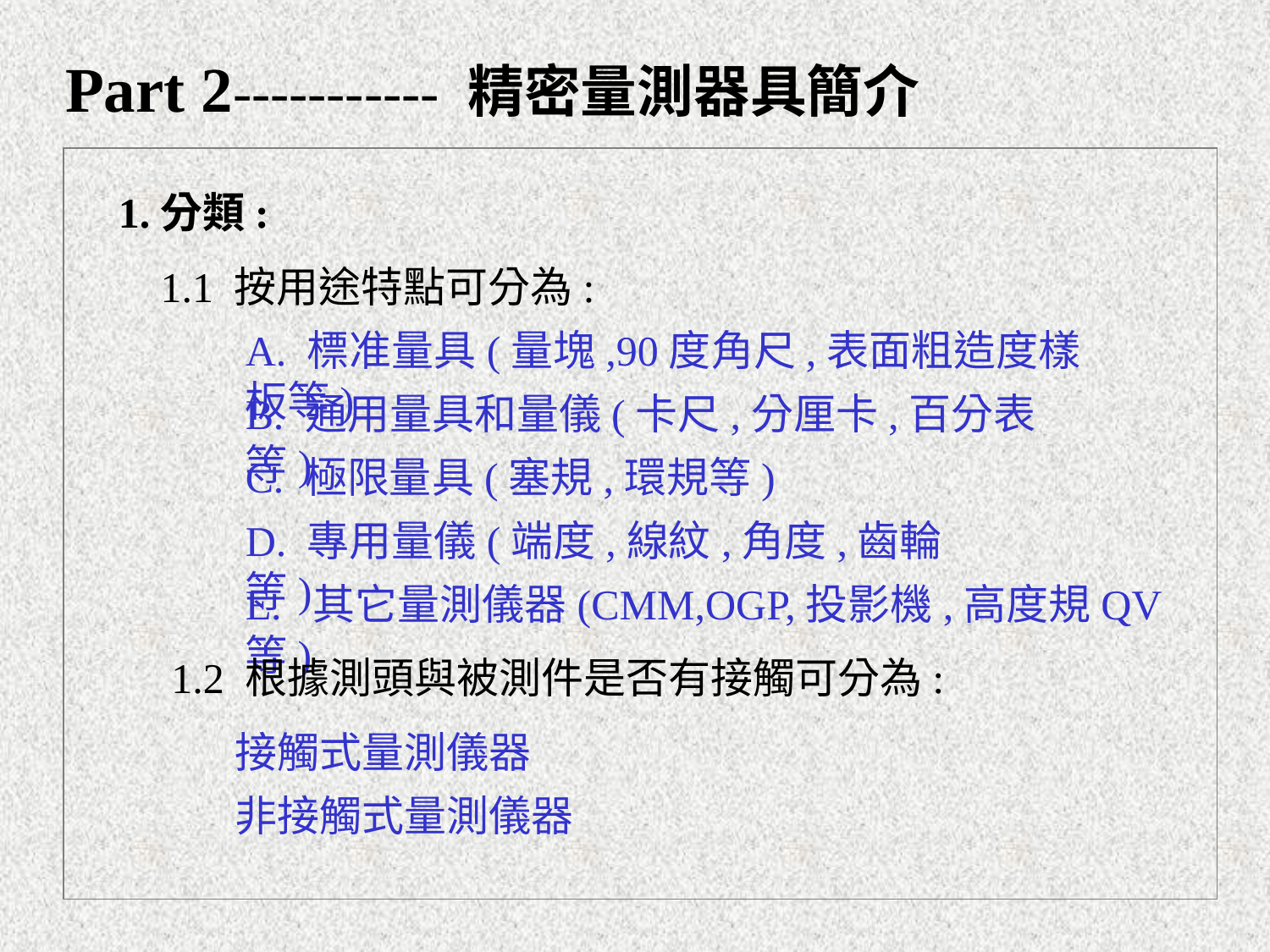

Part 2----------- 精密量測器具簡介

1.分類:
1.1 按用途特點可分為:
A. 標准量具(量塊,90度角尺,表面粗造度樣板等)
B. 通用量具和量儀(卡尺,分厘卡,百分表等)
C. 極限量具(塞規,環規等)
D. 專用量儀(端度,線紋,角度,齒輪等)
E.  其它量測儀器(CMM,OGP,投影機,高度規QV等)
1.2 根據測頭與被測件是否有接觸可分為:
接觸式量測儀器
非接觸式量測儀器